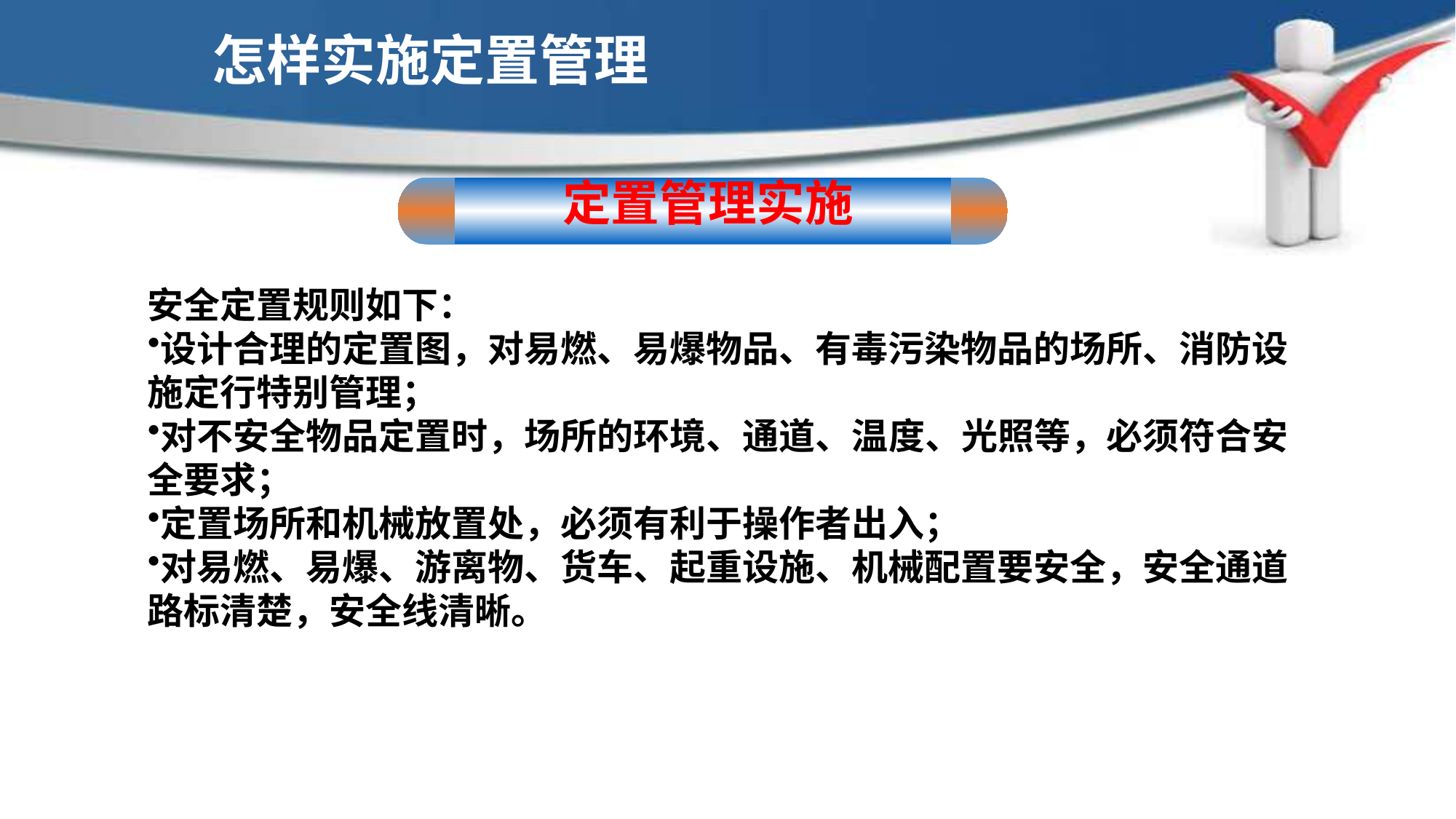

怎样实施定置管理
定置管理实施

安全定置规则如下：
设计合理的定置图，对易燃、易爆物品、有毒污染物品的场所、消防设施定行特别管理；
对不安全物品定置时，场所的环境、通道、温度、光照等，必须符合安全要求；
定置场所和机械放置处，必须有利于操作者出入；
对易燃、易爆、游离物、货车、起重设施、机械配置要安全，安全通道路标清楚，安全线清晰。
现场6S定置管理